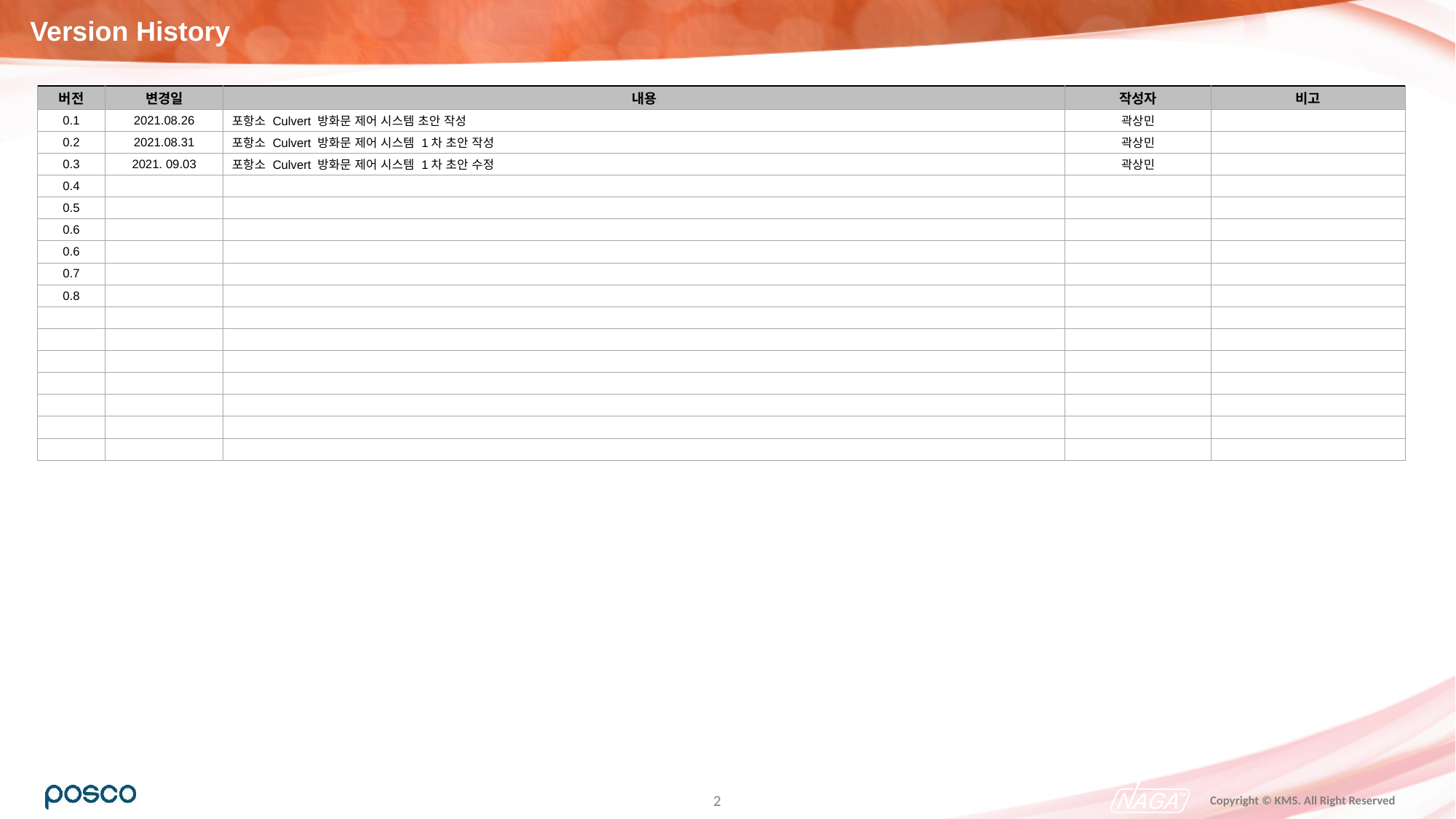

Version History
| 버전 | 변경일 | 내용 | 작성자 | 비고 |
| --- | --- | --- | --- | --- |
| 0.1 | 2021.08.26 | 포항소 Culvert 방화문 제어 시스템 초안 작성 | 곽상민 |  |
| 0.2 | 2021.08.31 | 포항소 Culvert 방화문 제어 시스템 1차 초안 작성 | 곽상민 |  |
| 0.3 | 2021. 09.03 | 포항소 Culvert 방화문 제어 시스템 1차 초안 수정 | 곽상민 |  |
| 0.4 |  |  |  |  |
| 0.5 |  |  |  |  |
| 0.6 |  |  |  |  |
| 0.6 |  |  |  |  |
| 0.7 |  |  |  |  |
| 0.8 |  |  |  |  |
|  |  |  |  |  |
|  |  |  |  |  |
|  |  |  |  |  |
|  |  |  |  |  |
|  |  |  |  |  |
|  |  |  |  |  |
|  |  |  |  |  |